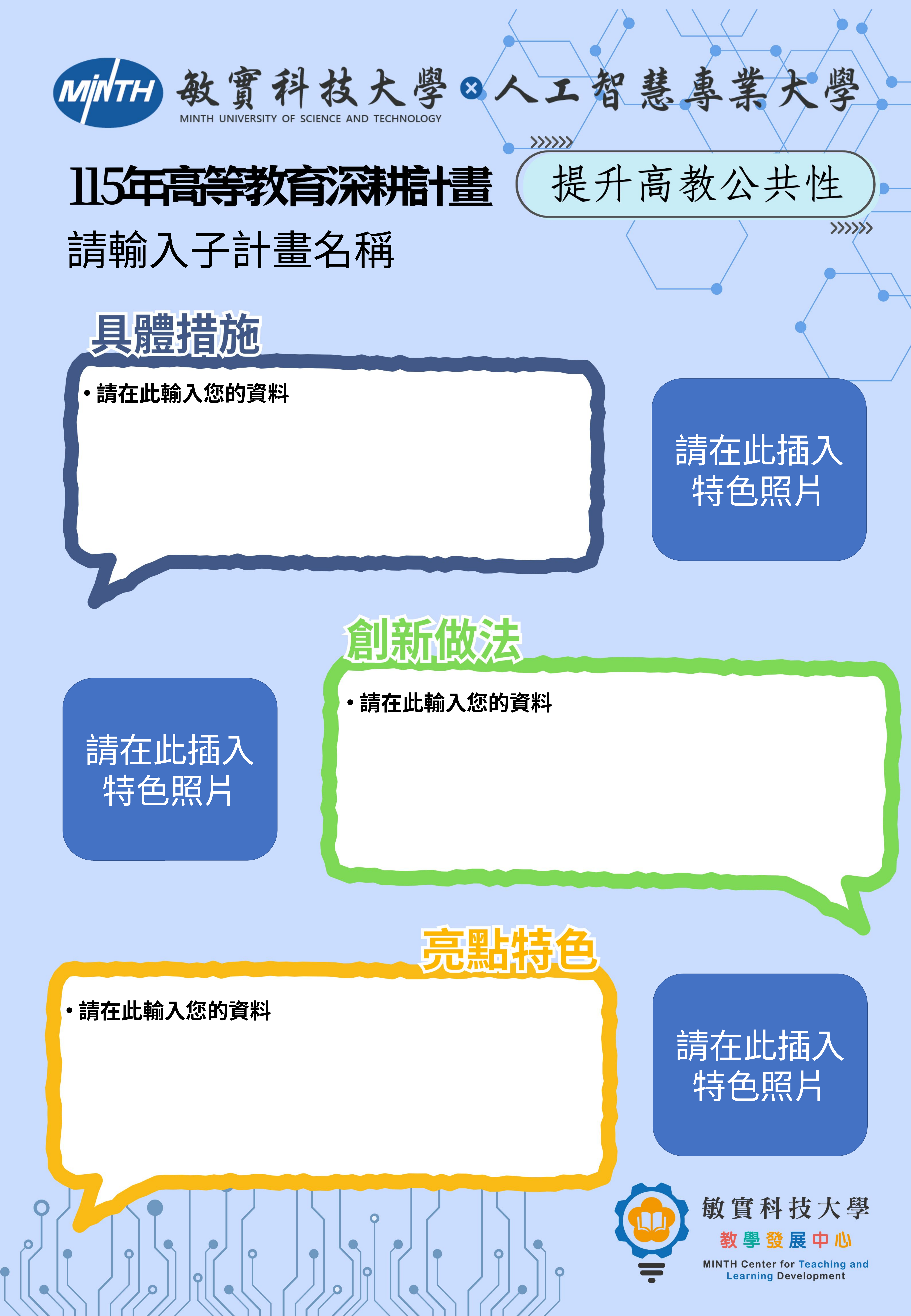

請輸入子計畫名稱
請在此插入特色照片
請在此輸入您的資料
請在此插入特色照片
請在此輸入您的資料
請在此插入特色照片
請在此輸入您的資料